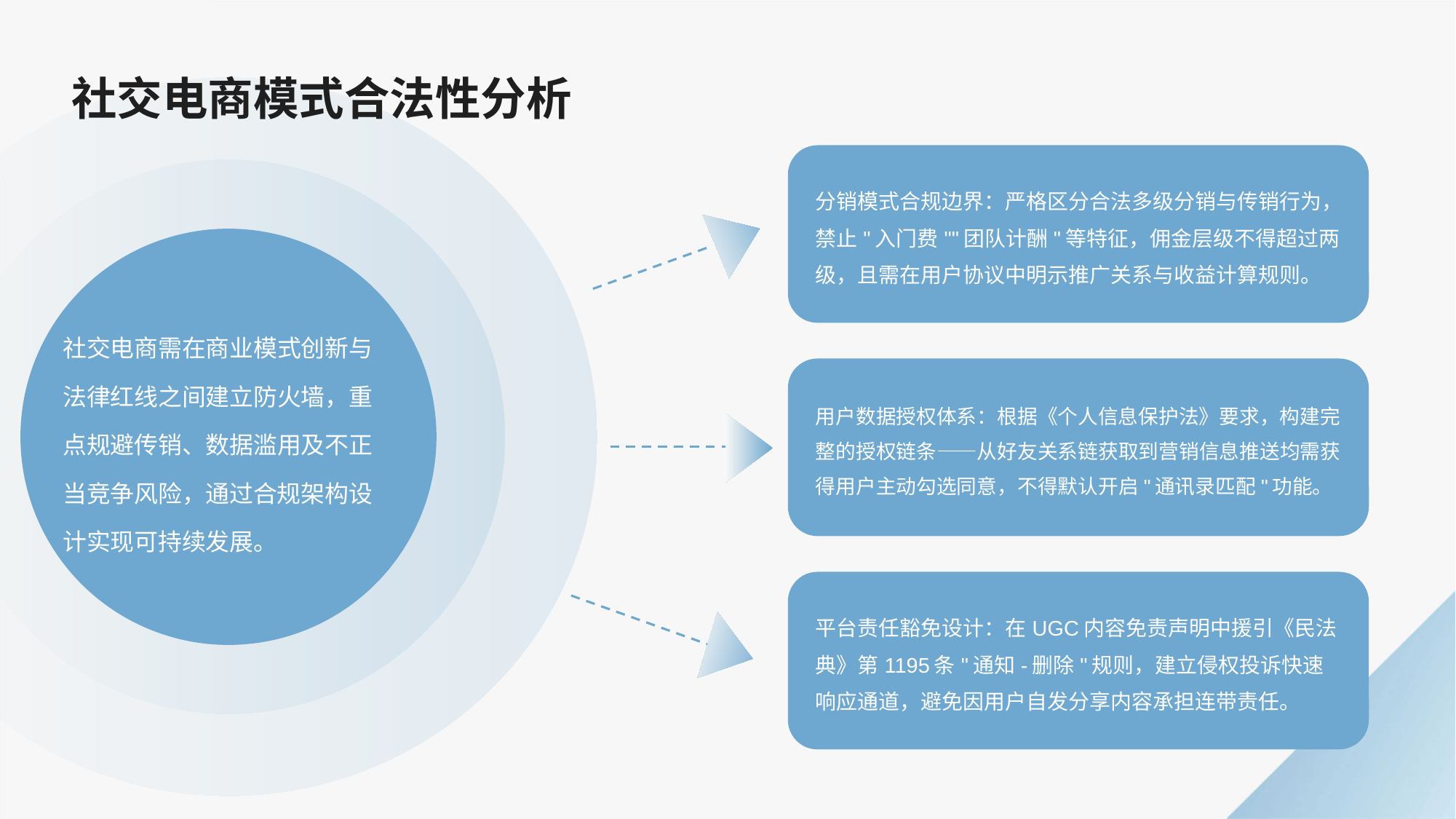

社交电商模式合法性分析

分销模式合规边界：严格区分合法多级分销与传销行为，禁止"入门费""团队计酬"等特征，佣金层级不得超过两级，且需在用户协议中明示推广关系与收益计算规则。

社交电商需在商业模式创新与法律红线之间建立防火墙，重点规避传销、数据滥用及不正当竞争风险，通过合规架构设计实现可持续发展。

用户数据授权体系：根据《个人信息保护法》要求，构建完整的授权链条——从好友关系链获取到营销信息推送均需获得用户主动勾选同意，不得默认开启"通讯录匹配"功能。

平台责任豁免设计：在UGC内容免责声明中援引《民法典》第1195条"通知-删除"规则，建立侵权投诉快速响应通道，避免因用户自发分享内容承担连带责任。